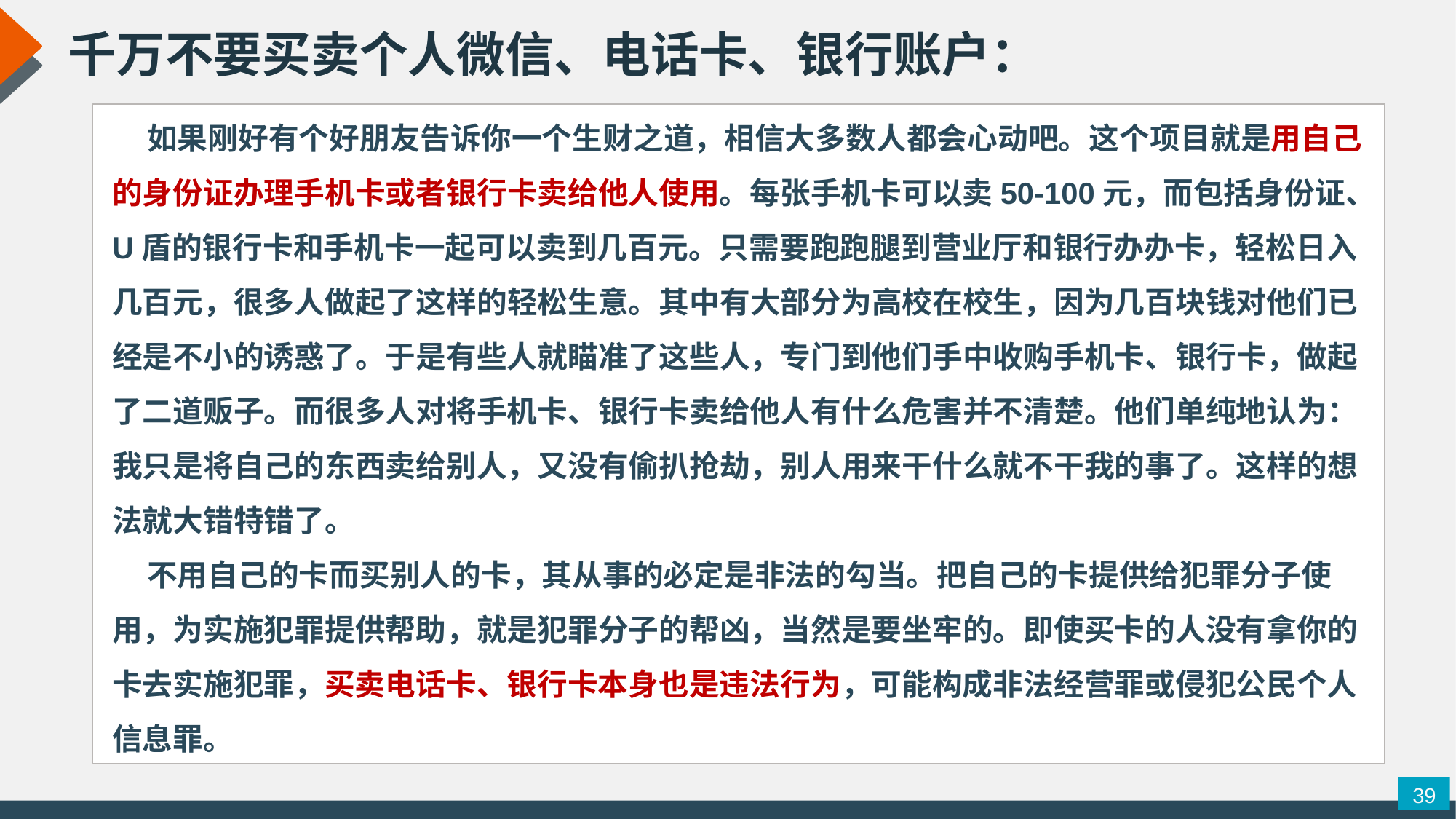

千万不要买卖个人微信、电话卡、银行账户：

    如果刚好有个好朋友告诉你一个生财之道，相信大多数人都会心动吧。这个项目就是用自己的身份证办理手机卡或者银行卡卖给他人使用。每张手机卡可以卖50-100元，而包括身份证、U盾的银行卡和手机卡一起可以卖到几百元。只需要跑跑腿到营业厅和银行办办卡，轻松日入几百元，很多人做起了这样的轻松生意。其中有大部分为高校在校生，因为几百块钱对他们已经是不小的诱惑了。于是有些人就瞄准了这些人，专门到他们手中收购手机卡、银行卡，做起了二道贩子。而很多人对将手机卡、银行卡卖给他人有什么危害并不清楚。他们单纯地认为：我只是将自己的东西卖给别人，又没有偷扒抢劫，别人用来干什么就不干我的事了。这样的想法就大错特错了。
    不用自己的卡而买别人的卡，其从事的必定是非法的勾当。把自己的卡提供给犯罪分子使用，为实施犯罪提供帮助，就是犯罪分子的帮凶，当然是要坐牢的。即使买卡的人没有拿你的卡去实施犯罪，买卖电话卡、银行卡本身也是违法行为，可能构成非法经营罪或侵犯公民个人信息罪。